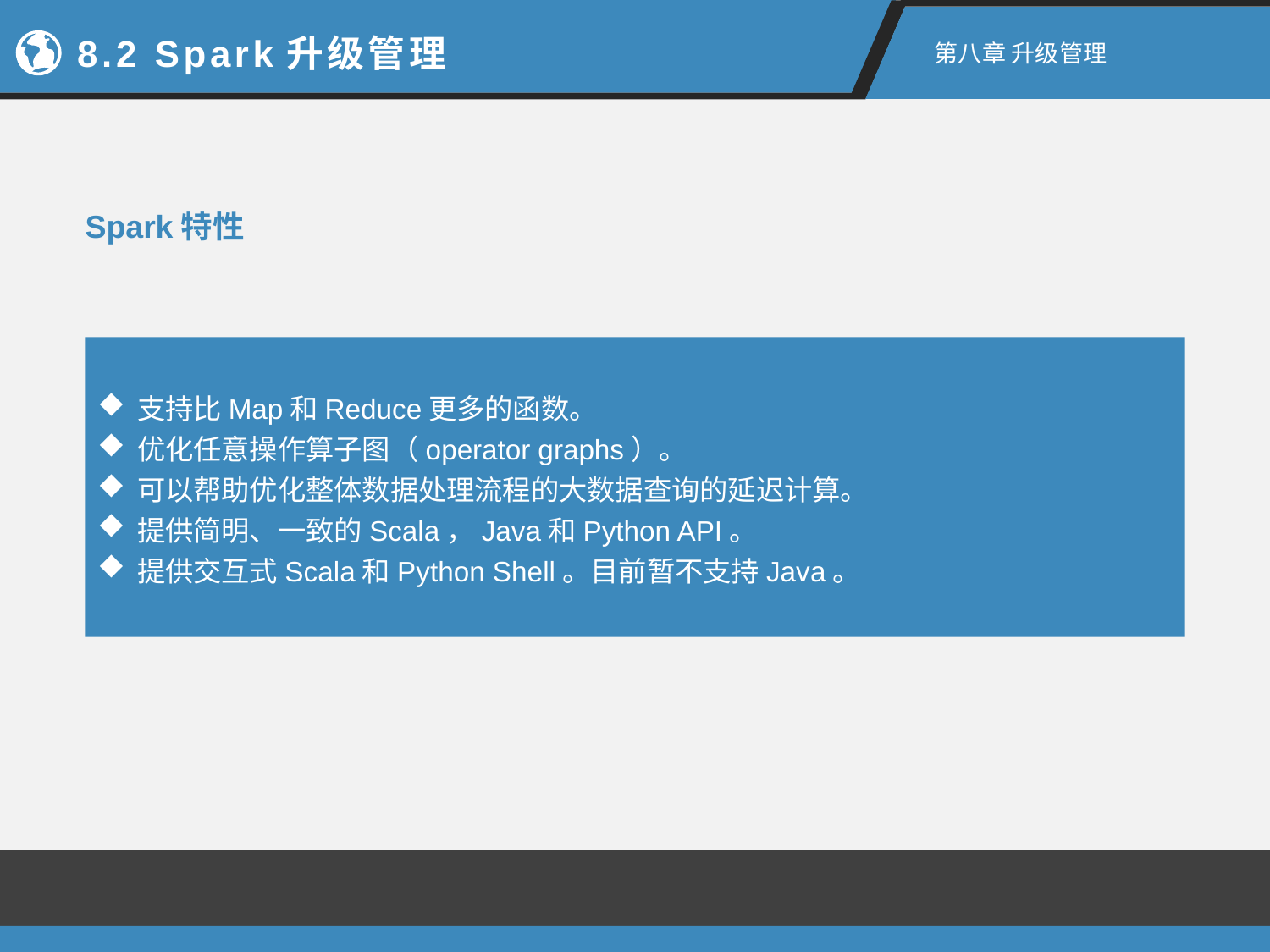

8.2 Spark升级管理

第八章 升级管理
Spark特性
支持比Map和Reduce更多的函数。
优化任意操作算子图（operator graphs）。
可以帮助优化整体数据处理流程的大数据查询的延迟计算。
提供简明、一致的Scala，Java和Python API。
提供交互式Scala和Python Shell。目前暂不支持Java。